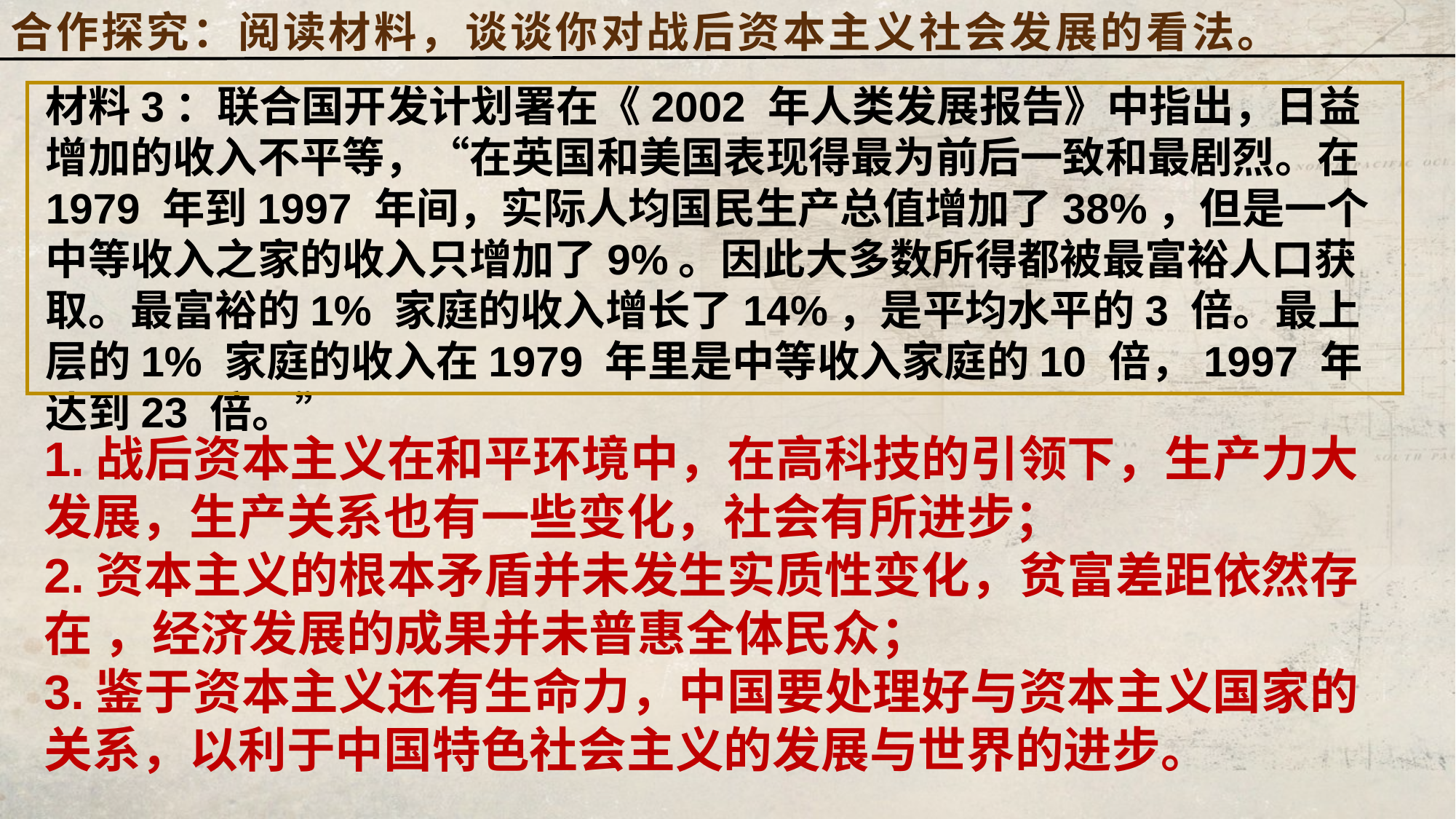

合作探究：阅读材料，谈谈你对战后资本主义社会发展的看法。
材料3：联合国开发计划署在《2002 年人类发展报告》中指出，日益增加的收入不平等，“在英国和美国表现得最为前后一致和最剧烈。在1979 年到1997 年间，实际人均国民生产总值增加了38%，但是一个中等收入之家的收入只增加了9%。因此大多数所得都被最富裕人口获取。最富裕的1% 家庭的收入增长了14%，是平均水平的3 倍。最上层的1% 家庭的收入在1979 年里是中等收入家庭的10 倍，1997 年达到23 倍。”

1.战后资本主义在和平环境中，在高科技的引领下，生产力大发展，生产关系也有一些变化，社会有所进步；
2.资本主义的根本矛盾并未发生实质性变化，贫富差距依然存在 ，经济发展的成果并未普惠全体民众；
3.鉴于资本主义还有生命力，中国要处理好与资本主义国家的关系，以利于中国特色社会主义的发展与世界的进步。